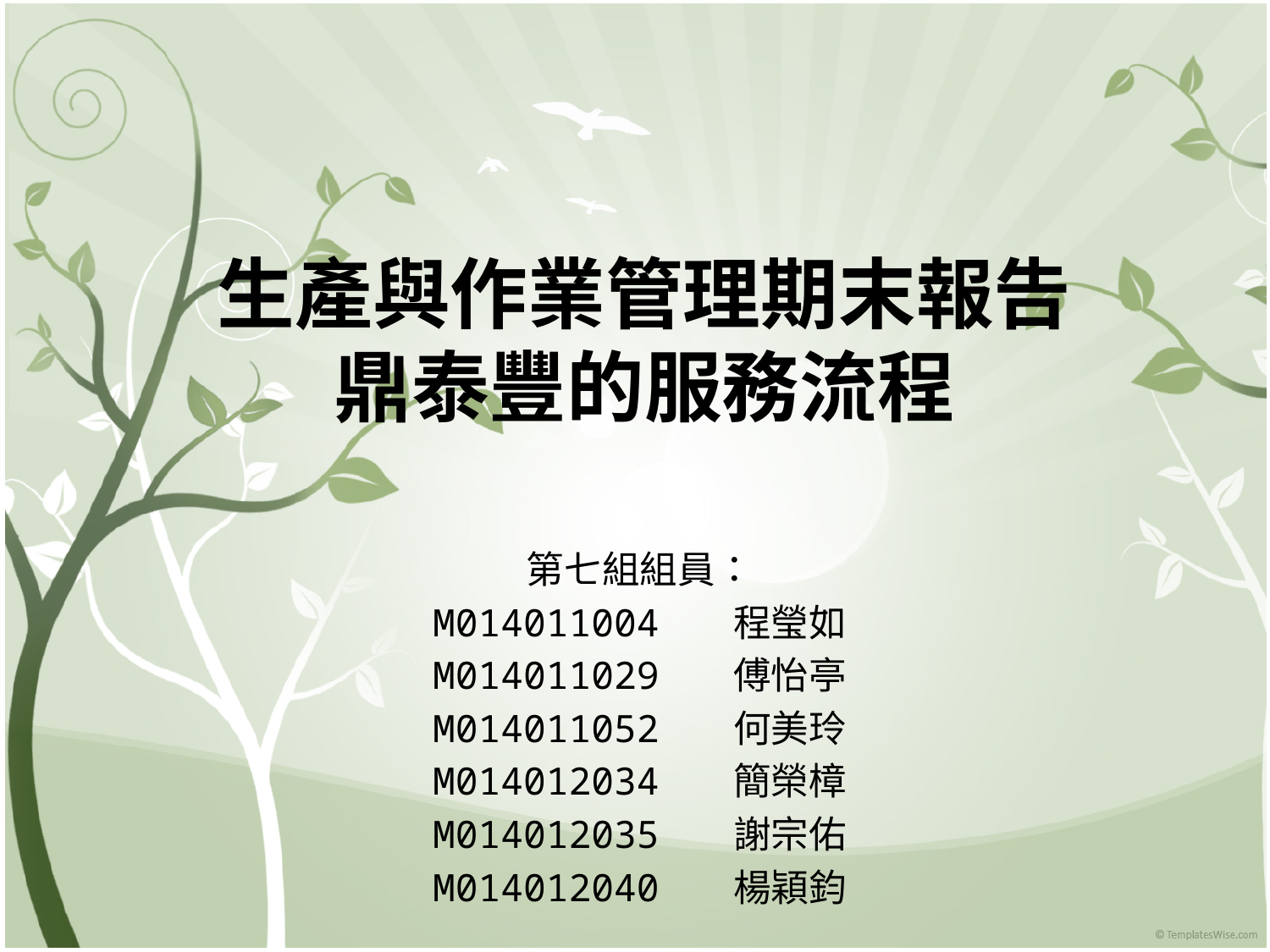

# 生產與作業管理期末報告 鼎泰豐的服務流程
第七組組員：
M014011004   程瑩如
M014011029   傅怡亭
M014011052   何美玲
M014012034   簡榮樟
M014012035   謝宗佑
M014012040   楊穎鈞